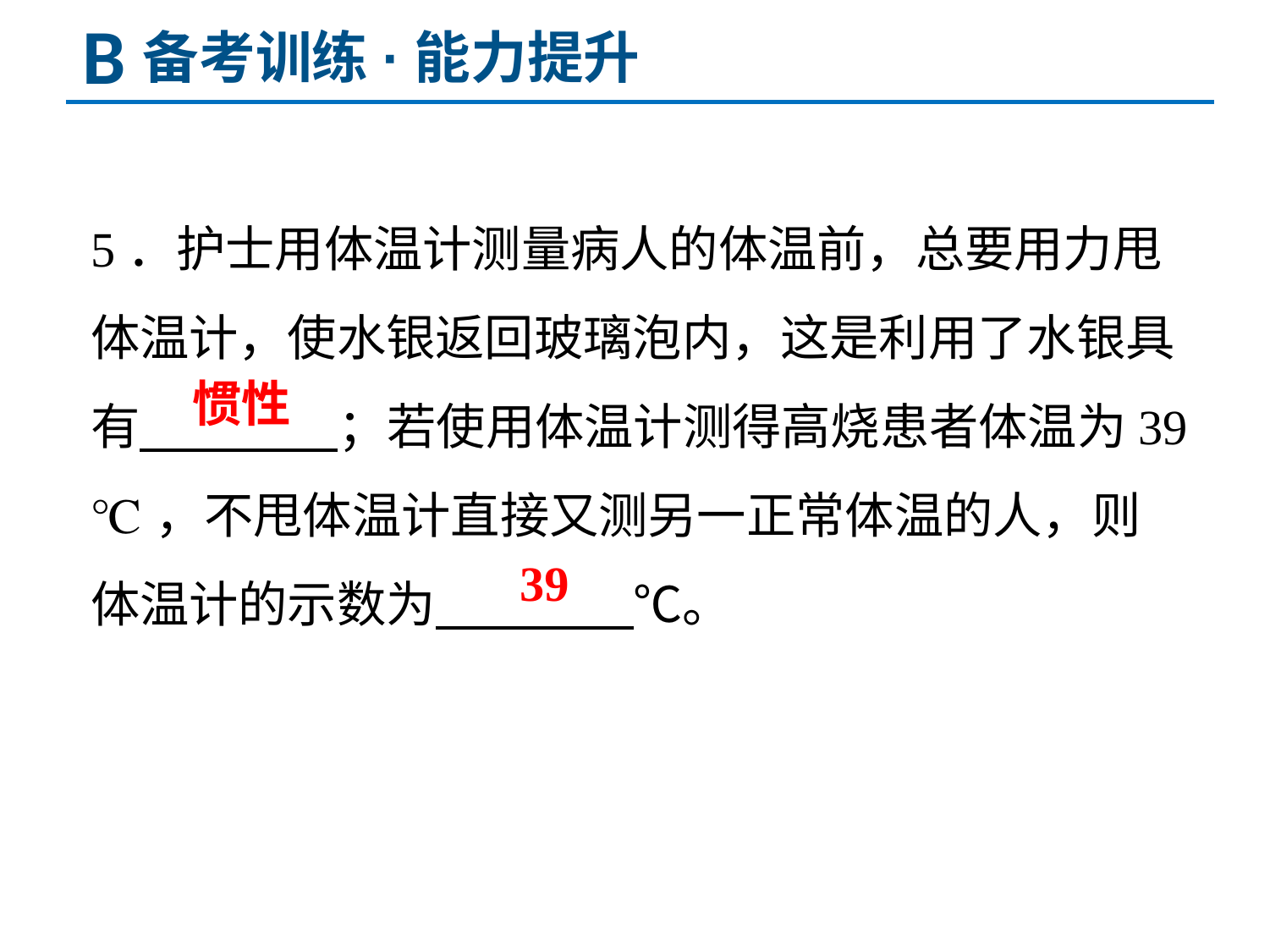

B
备考训练·能力提升

5．护士用体温计测量病人的体温前，总要用力甩体温计，使水银返回玻璃泡内，这是利用了水银具有                  ；若使用体温计测得高烧患者体温为39 ℃，不甩体温计直接又测另一正常体温的人，则体温计的示数为                  ℃。
惯性
39